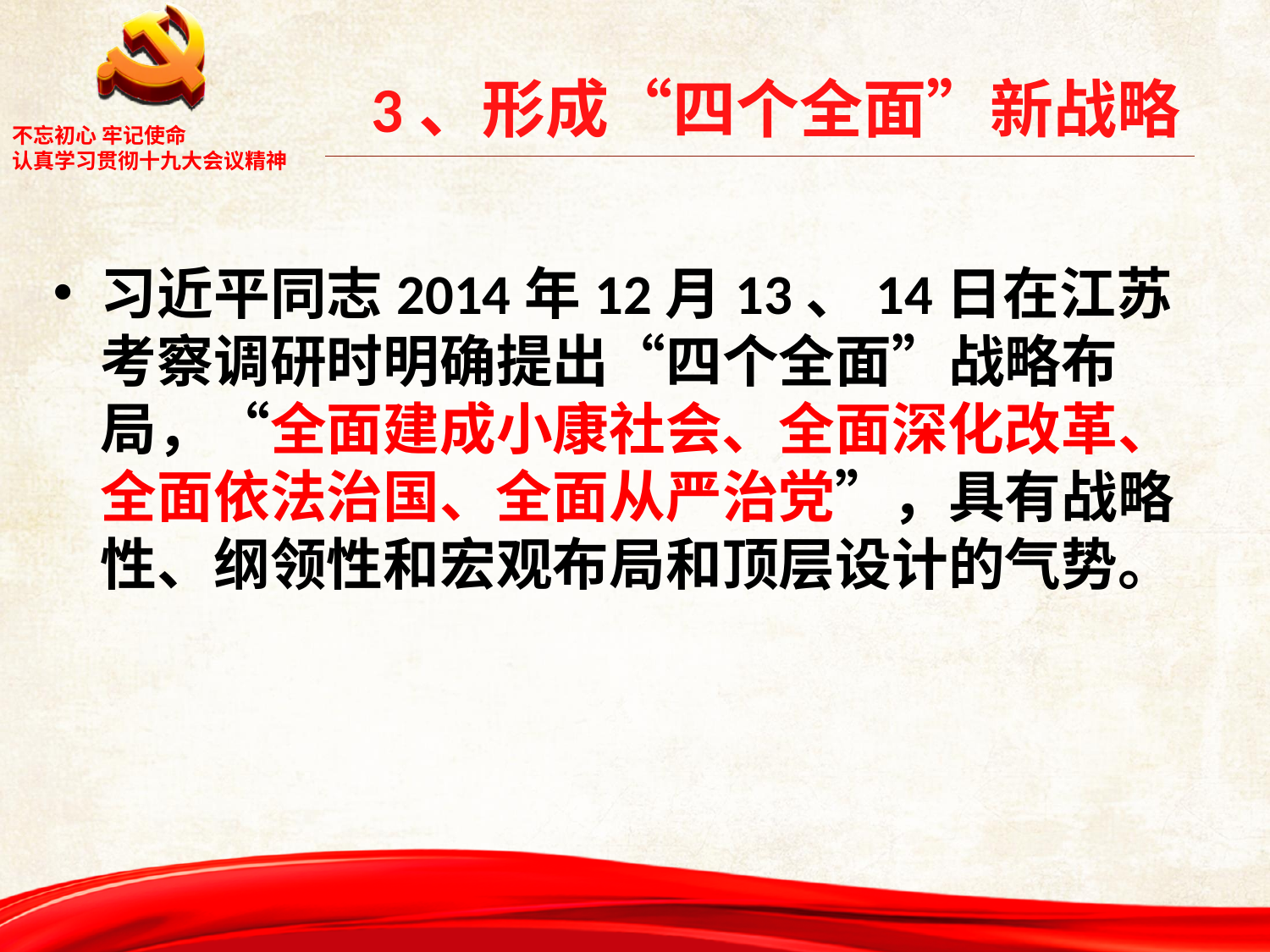

# 3、形成“四个全面”新战略
习近平同志2014年12月13、14日在江苏考察调研时明确提出“四个全面”战略布局，“全面建成小康社会、全面深化改革、全面依法治国、全面从严治党”，具有战略性、纲领性和宏观布局和顶层设计的气势。
28